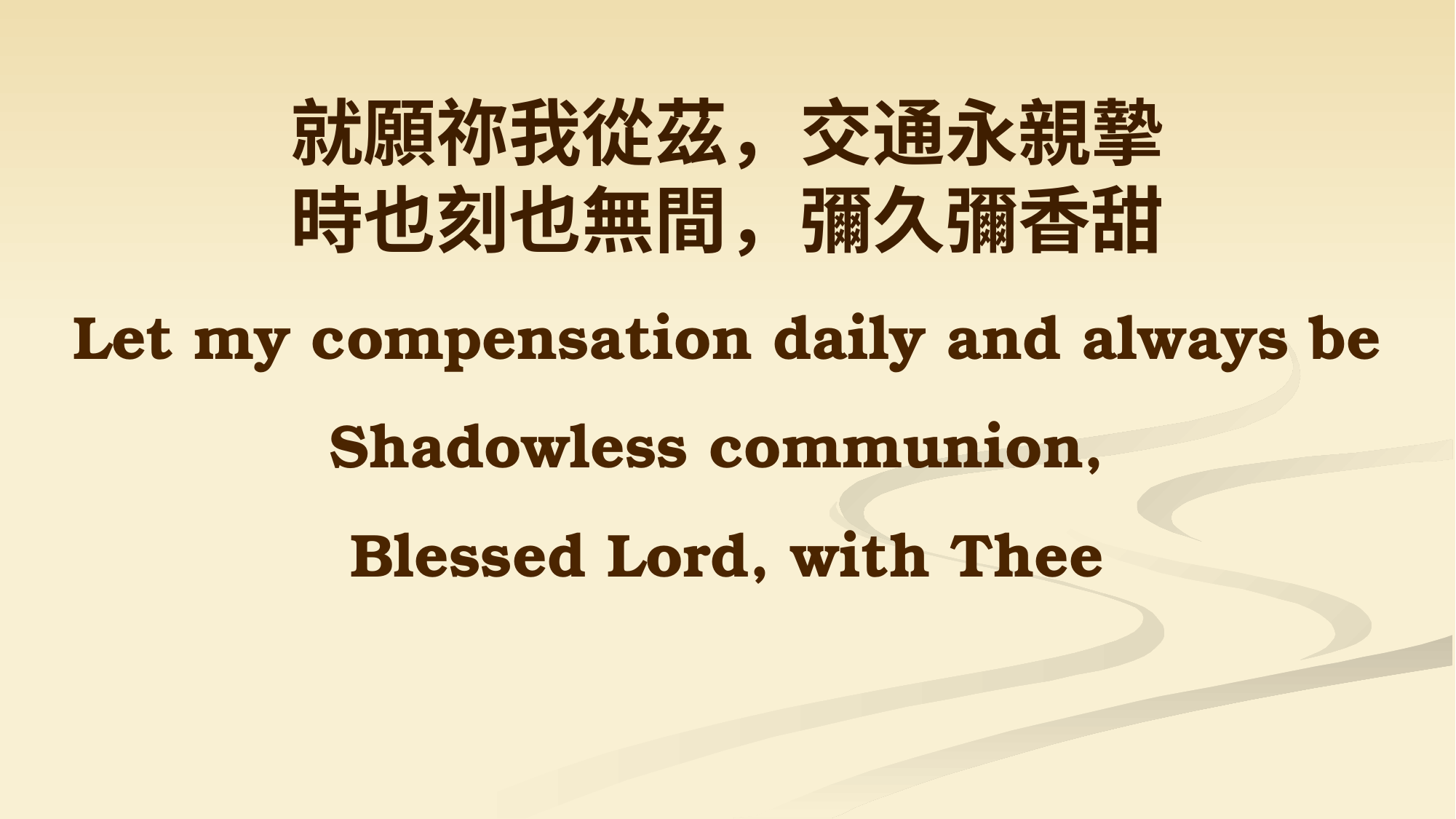

就願祢我從茲，交通永親摯
時也刻也無間，彌久彌香甜
Let my compensation daily and always be
Shadowless communion,
Blessed Lord, with Thee